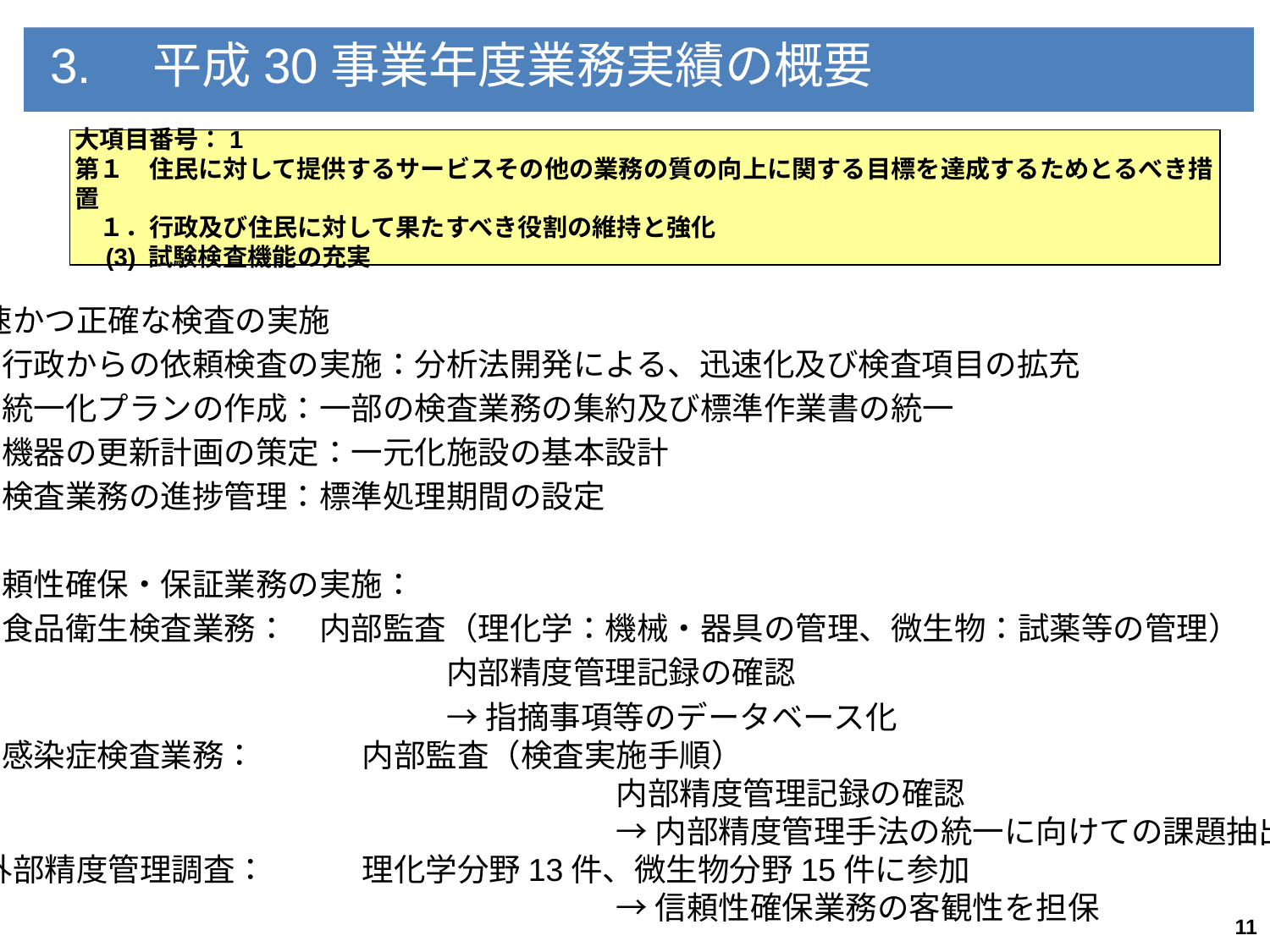

3.　平成30事業年度業務実績の概要
大項目番号：1
第１　住民に対して提供するサービスその他の業務の質の向上に関する目標を達成するためとるべき措置
　１．行政及び住民に対して果たすべき役割の維持と強化
　(3) 試験検査機能の充実
・迅速かつ正確な検査の実施
　　行政からの依頼検査の実施：分析法開発による、迅速化及び検査項目の拡充
　　統一化プランの作成：一部の検査業務の集約及び標準作業書の統一
　　機器の更新計画の策定：一元化施設の基本設計
　　検査業務の進捗管理：標準処理期間の設定

・信頼性確保・保証業務の実施：
　　食品衛生検査業務：	内部監査（理化学：機械・器具の管理、微生物：試薬等の管理）
					内部精度管理記録の確認
					→指摘事項等のデータベース化
　　感染症検査業務：	内部監査（検査実施手順）
						内部精度管理記録の確認
						→内部精度管理手法の統一に向けての課題抽出
	外部精度管理調査：	理化学分野13件、微生物分野15件に参加
						→信頼性確保業務の客観性を担保
11